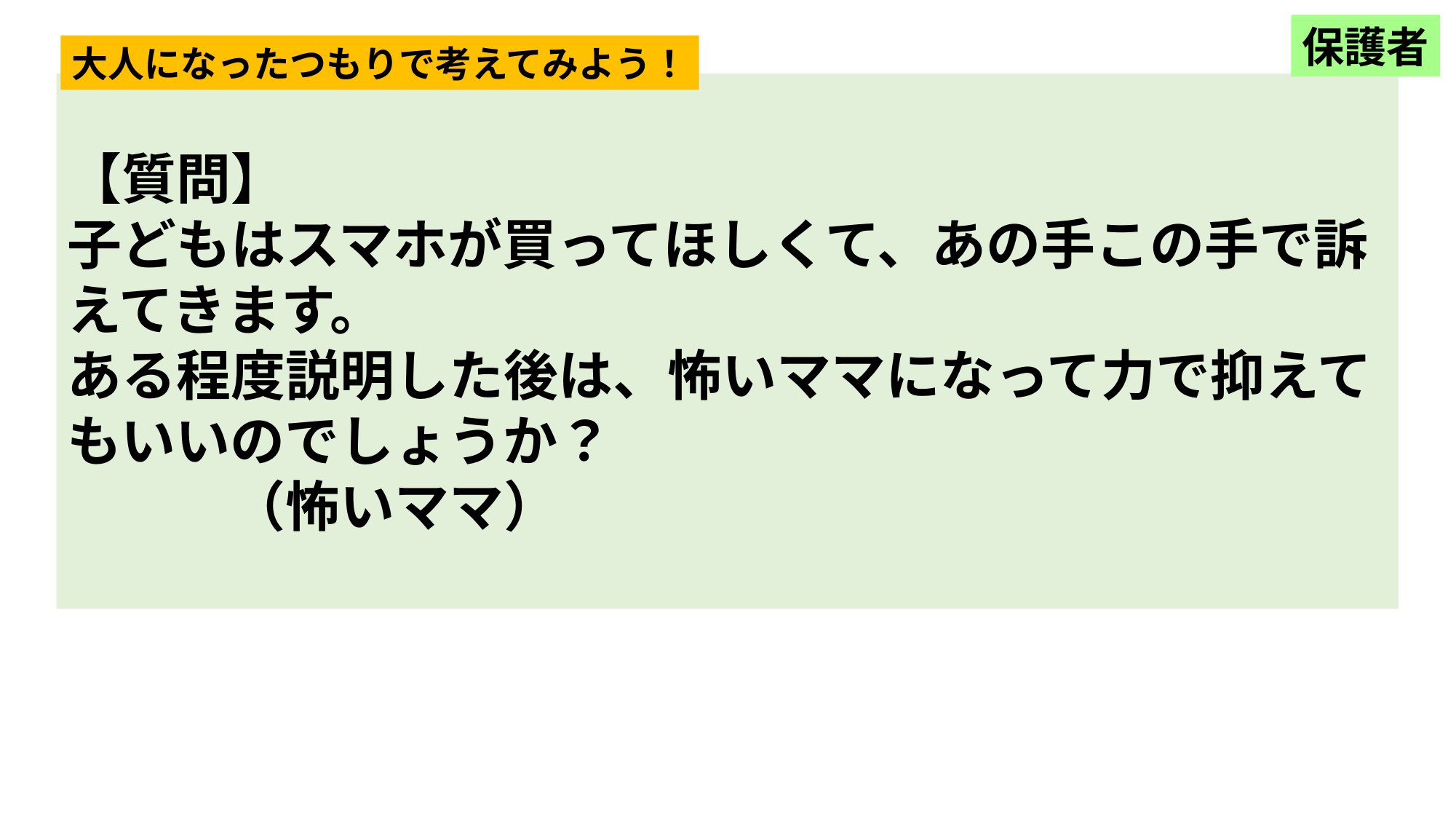

保護者
大人になったつもりで考えてみよう！

【質問】
子どもはスマホが買ってほしくて、あの手この手で訴えてきます。
ある程度説明した後は、怖いママになって力で抑えてもいいのでしょうか？　　　　　　　　　　	　　　　　　　（怖いママ）